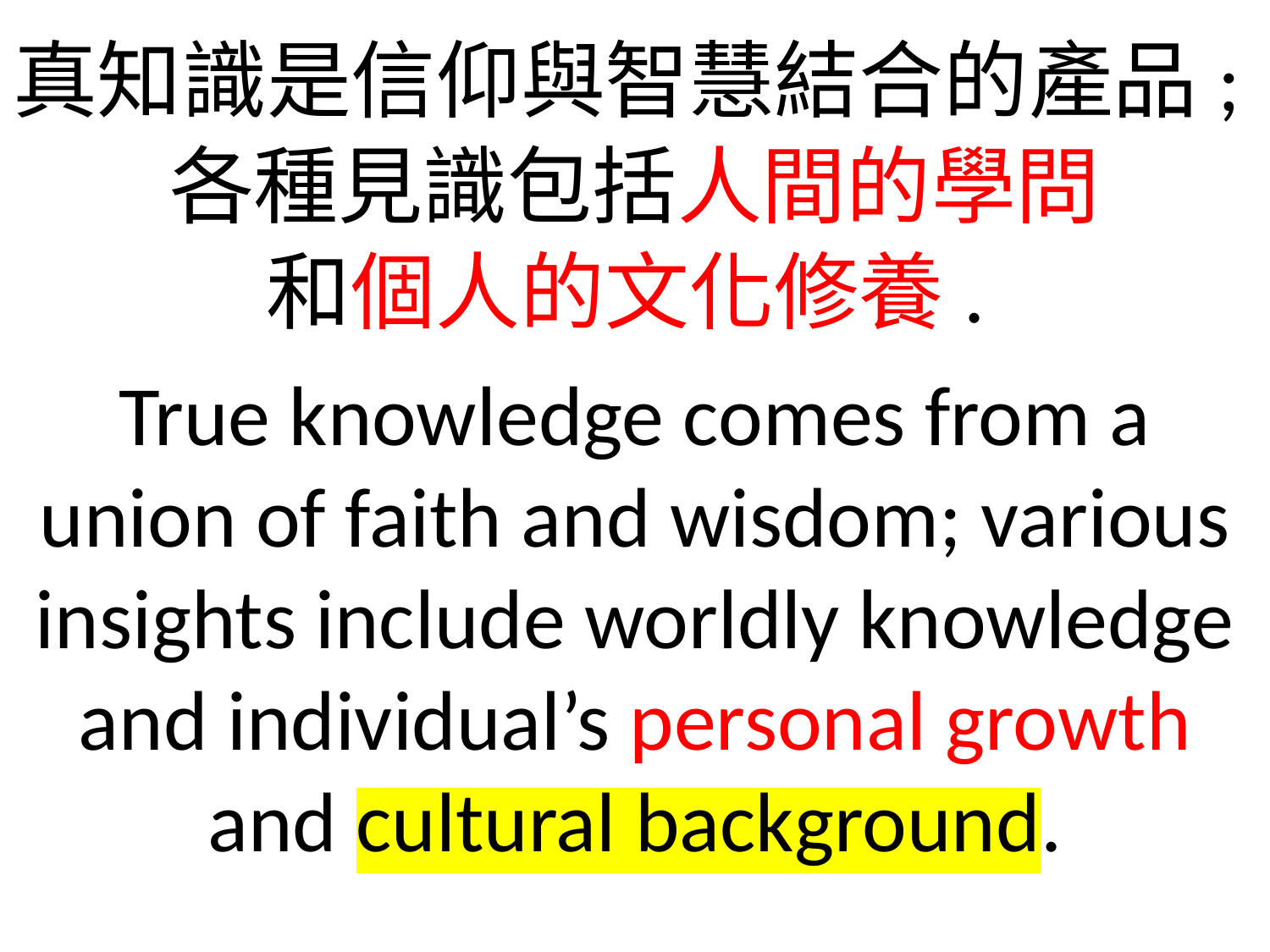

真知識是信仰與智慧結合的產品;各種見識包括人間的學問
和個人的文化修養.
True knowledge comes from a union of faith and wisdom; various insights include worldly knowledge and individual’s personal growth and cultural background.